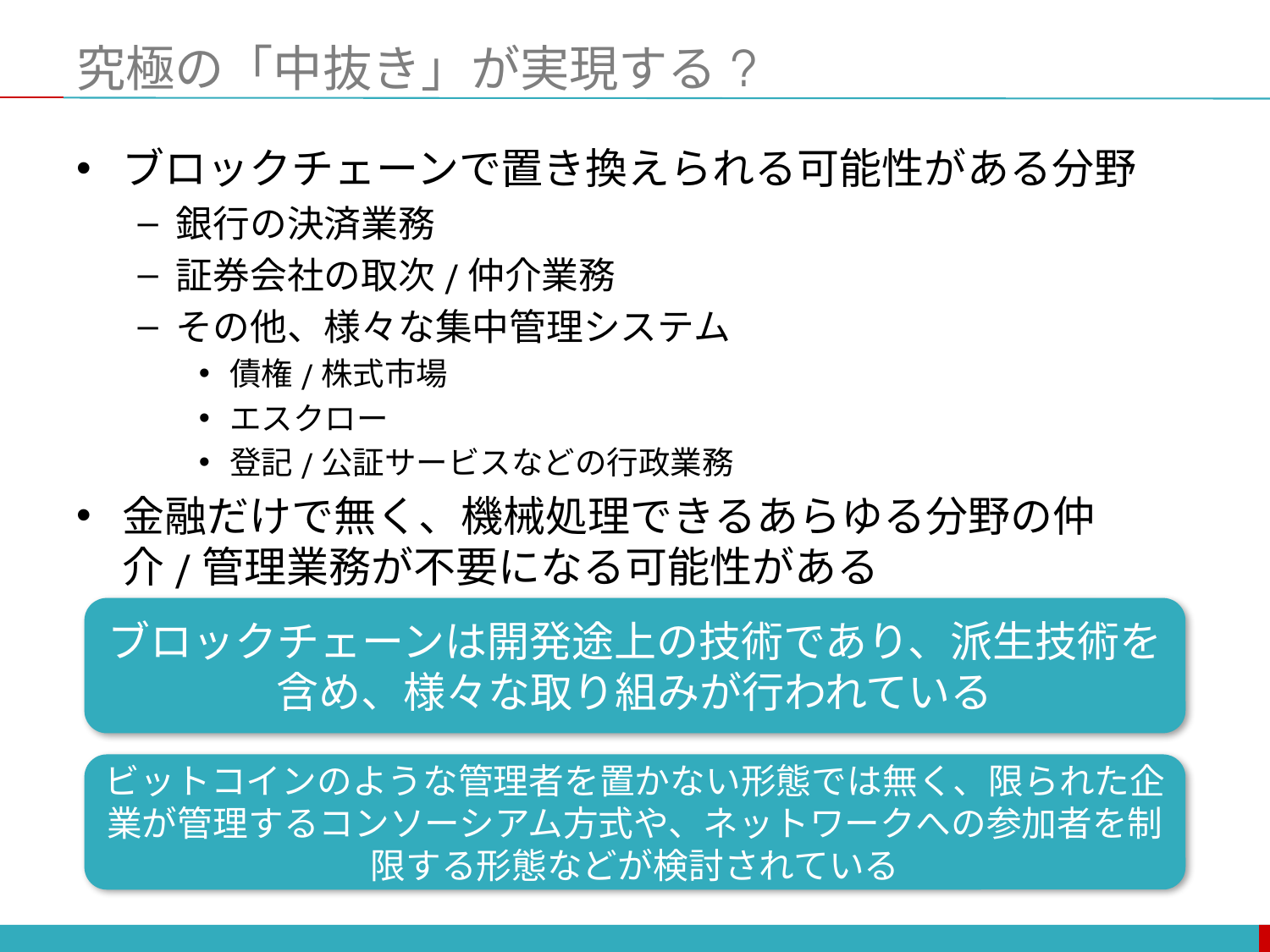

# 究極の「中抜き」が実現する?
ブロックチェーンで置き換えられる可能性がある分野
銀行の決済業務
証券会社の取次/仲介業務
その他、様々な集中管理システム
債権/株式市場
エスクロー
登記/公証サービスなどの行政業務
金融だけで無く、機械処理できるあらゆる分野の仲介/管理業務が不要になる可能性がある
ブロックチェーンは開発途上の技術であり、派生技術を含め、様々な取り組みが行われている
ビットコインのような管理者を置かない形態では無く、限られた企業が管理するコンソーシアム方式や、ネットワークへの参加者を制限する形態などが検討されている